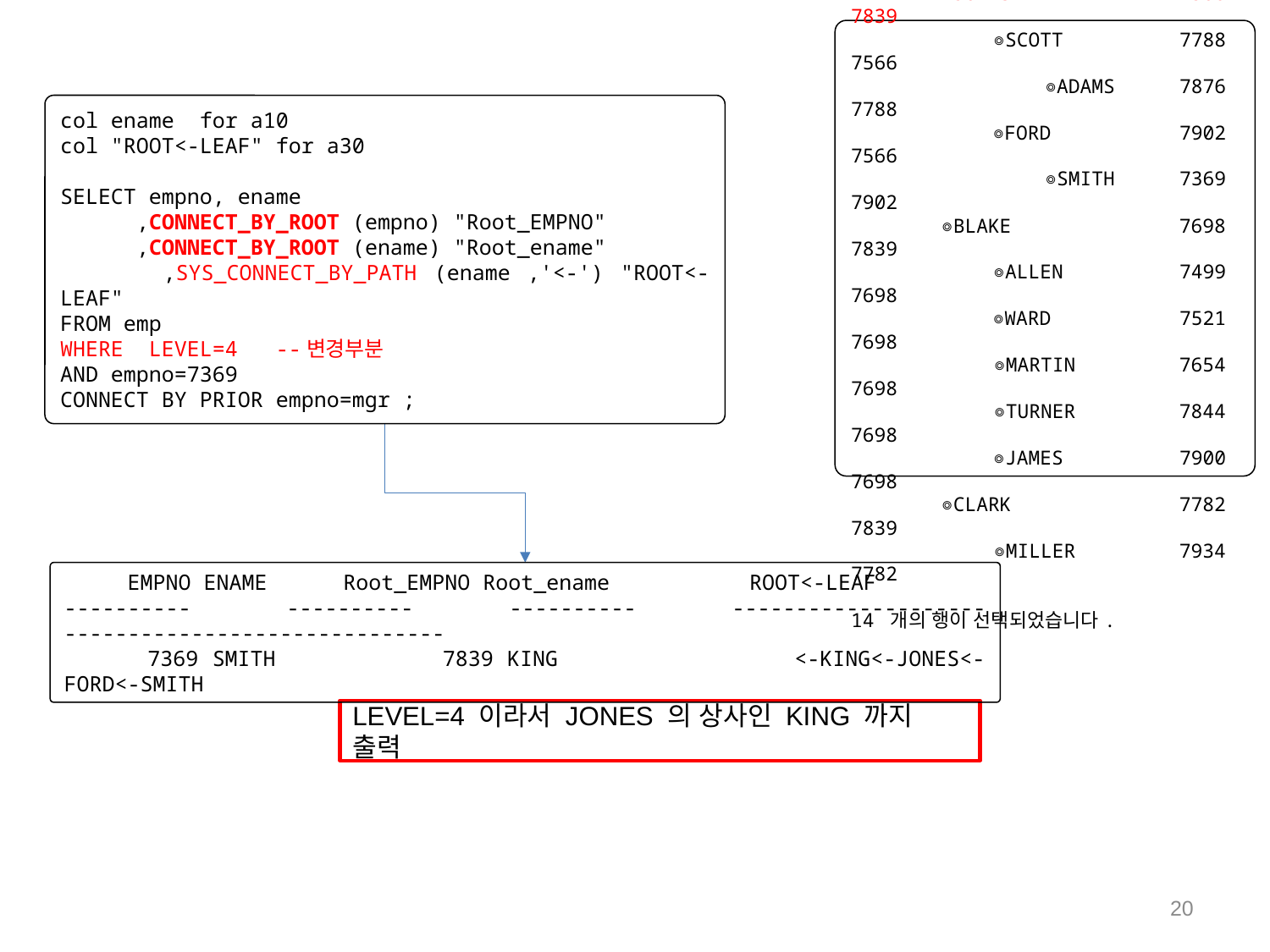

ENAME                     EMPNO   MGR
------------------------- ----- -----
   ◎KING                  7839
       ◎JONES             7566  7839
           ◎SCOTT         7788  7566
               ◎ADAMS     7876  7788
           ◎FORD          7902  7566
               ◎SMITH     7369  7902
       ◎BLAKE             7698  7839
           ◎ALLEN         7499  7698
           ◎WARD          7521  7698
           ◎MARTIN        7654  7698
           ◎TURNER        7844  7698
           ◎JAMES         7900  7698
       ◎CLARK             7782  7839
           ◎MILLER        7934  7782

14 개의 행이 선택되었습니다.
col ename  for a10
col "ROOT<-LEAF" for a30

SELECT empno, ename
      ,CONNECT_BY_ROOT (empno) "Root_EMPNO"
      ,CONNECT_BY_ROOT (ename) "Root_ename"
      ,SYS_CONNECT_BY_PATH (ename ,'<-') "ROOT<-LEAF"
FROM emp
WHERE  LEVEL=4   --변경부분
AND empno=7369
CONNECT BY PRIOR empno=mgr ;
     EMPNO ENAME      Root_EMPNO Root_ename           ROOT<-LEAF
---------- ---------- ---------- -------------------- ------------------------------
      7369 SMITH            7839 KING                 <-KING<-JONES<-FORD<-SMITH
LEVEL=4 이라서 JONES 의 상사인 KING 까지 출력
20